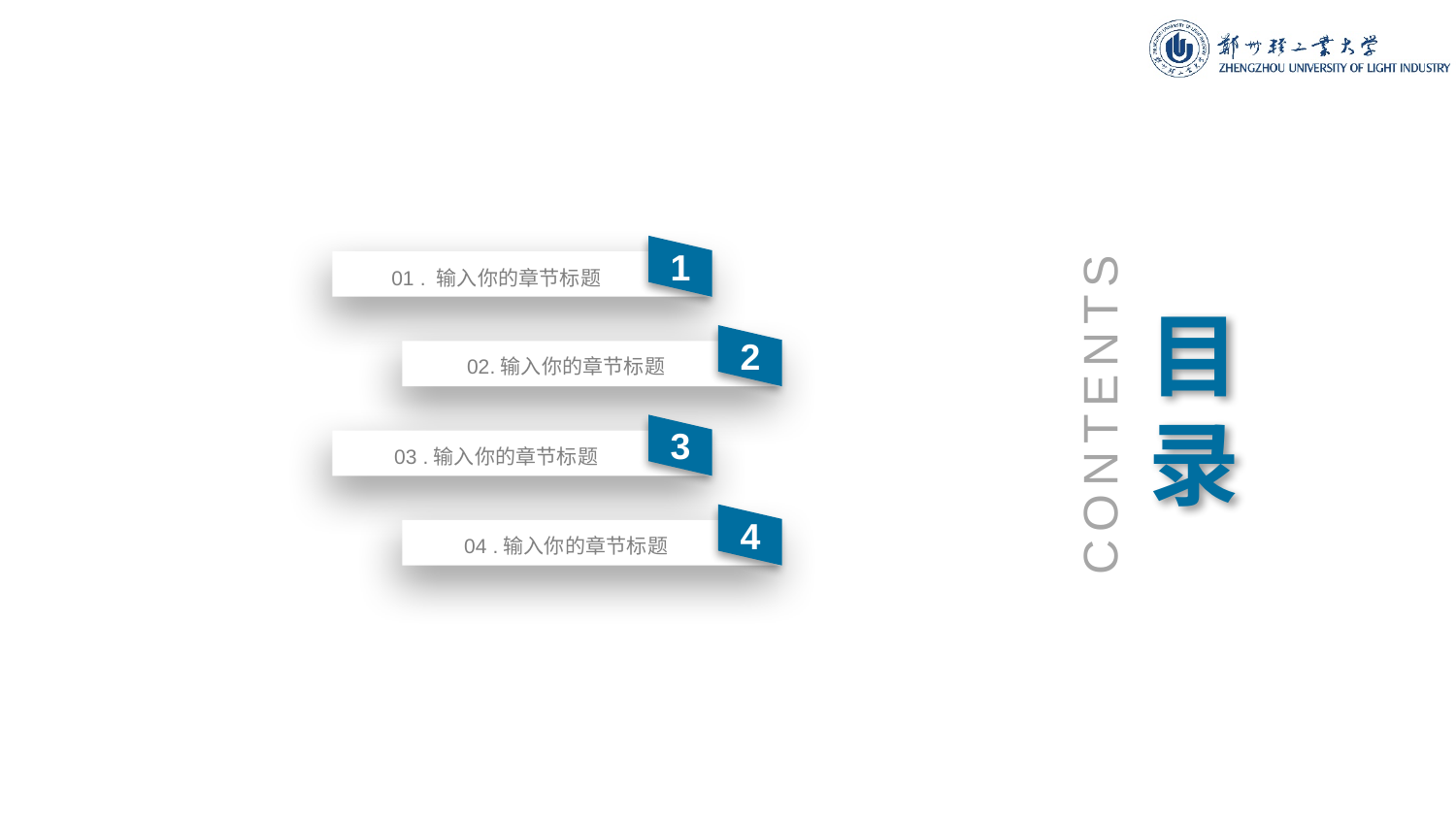

1
01 . 输入你的章节标题
2
目录
02.输入你的章节标题
CONTENTS
3
03 .输入你的章节标题
4
04 .输入你的章节标题